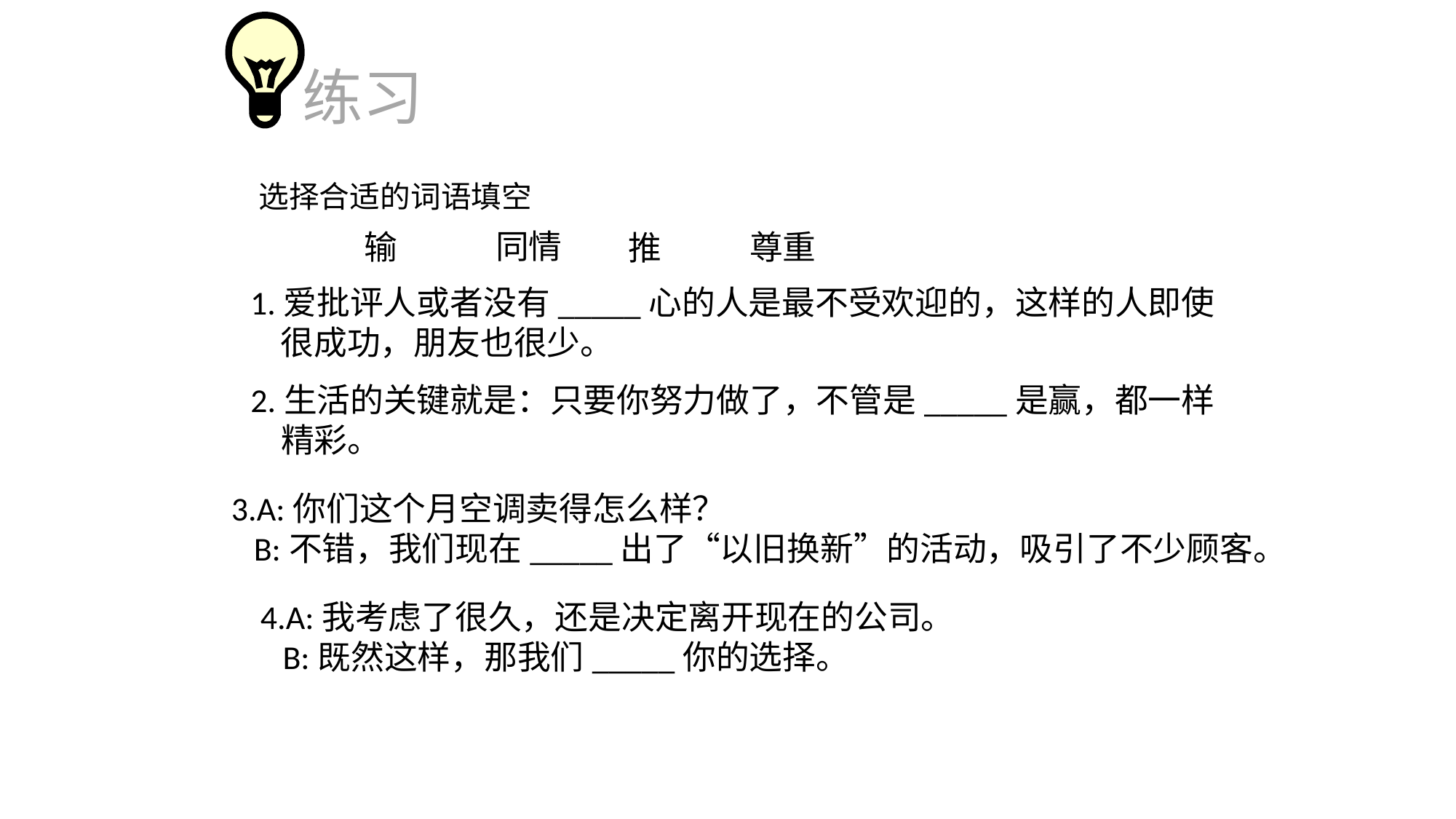

练习
选择合适的词语填空
同情
输
尊重
推
1.爱批评人或者没有_____心的人是最不受欢迎的，这样的人即使
   很成功，朋友也很少。
2.生活的关键就是：只要你努力做了，不管是_____是赢，都一样
   精彩。
3.A:你们这个月空调卖得怎么样？
   B:不错，我们现在_____出了“以旧换新”的活动，吸引了不少顾客。
4.A:我考虑了很久，还是决定离开现在的公司。
   B:既然这样，那我们_____你的选择。